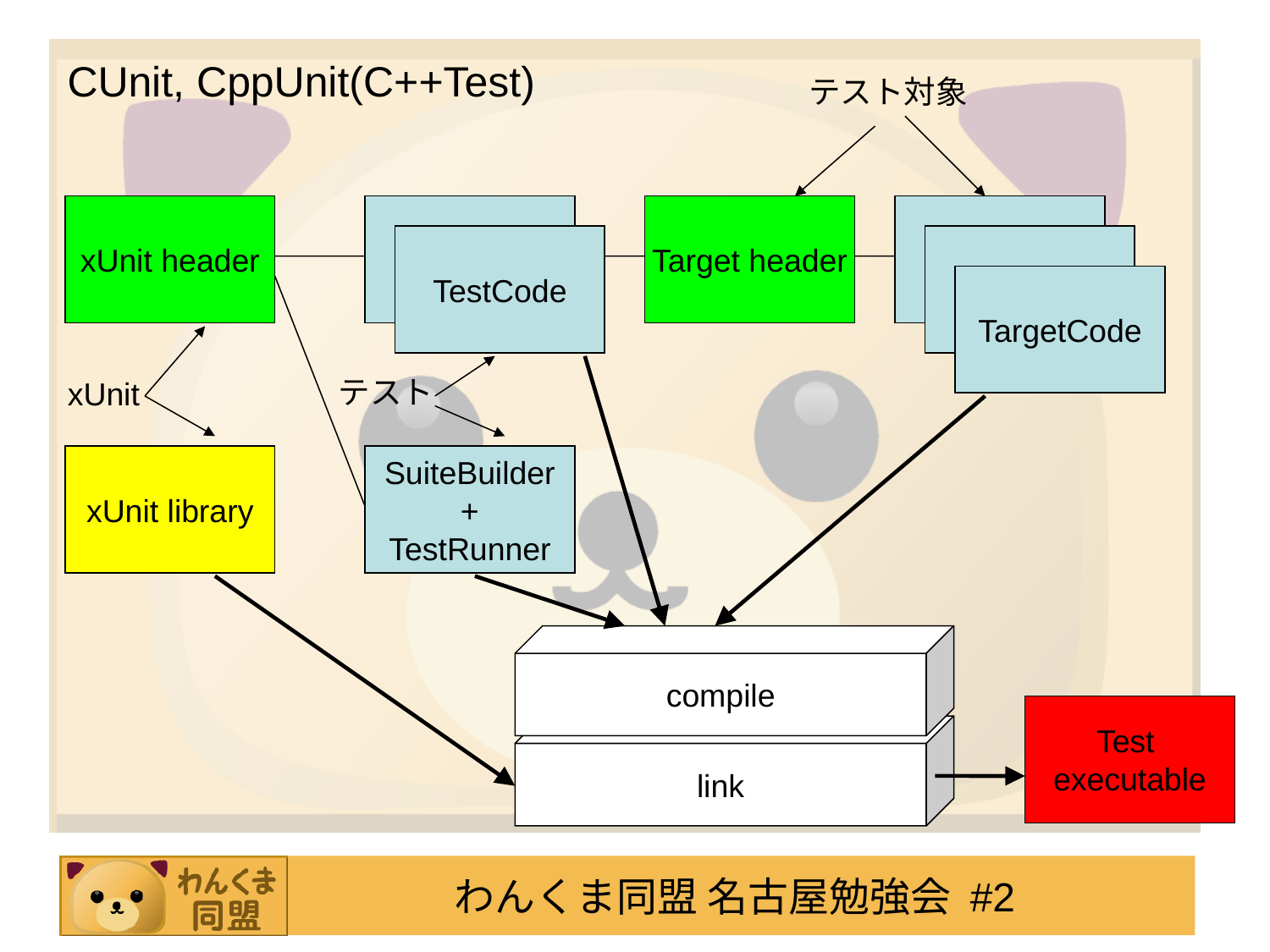

CUnit, CppUnit(C++Test)
テスト対象

xUnit header

Target header

TestCode

TargetCode

テスト
xUnit

xUnit library
SuiteBuilder
+
TestRunner

compile
Test
executable
link